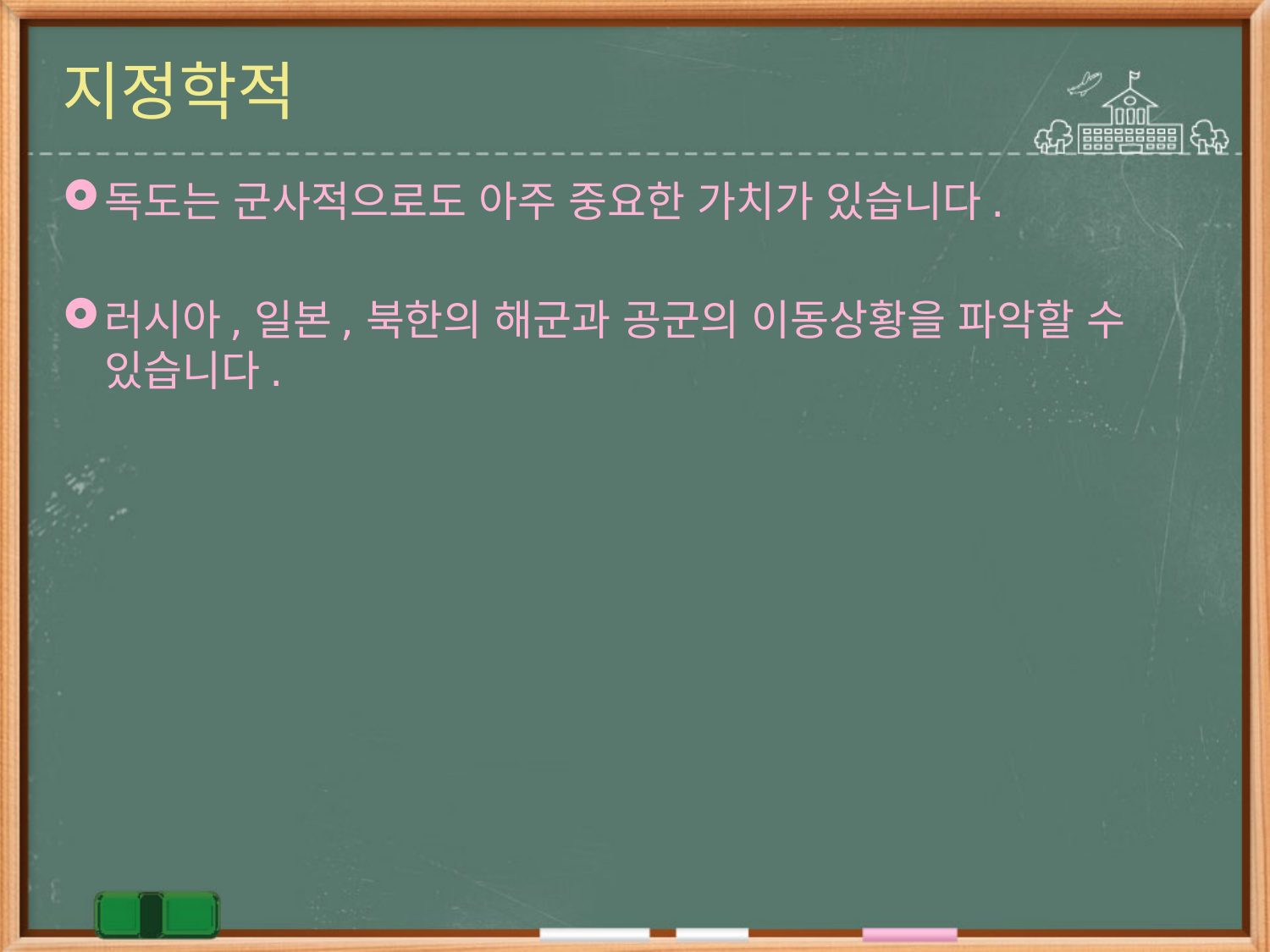

# 지정학적
독도는 군사적으로도 아주 중요한 가치가 있습니다.

러시아,일본,북한의 해군과 공군의 이동상황을 파악할 수 있습니다.